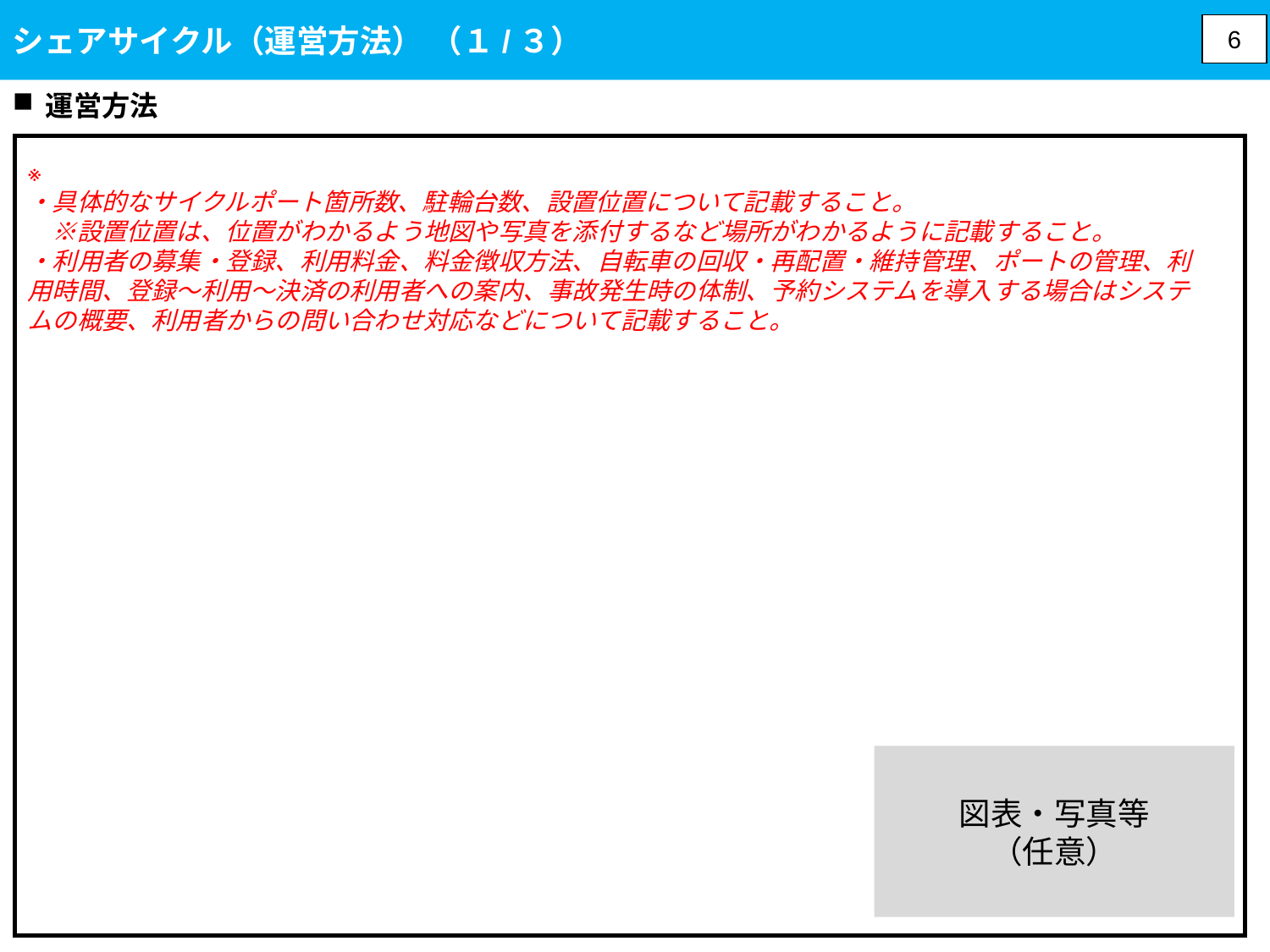

シェアサイクル（運営方法） （１/３）
6
運営方法

※
・具体的なサイクルポート箇所数、駐輪台数、設置位置について記載すること。
　※設置位置は、位置がわかるよう地図や写真を添付するなど場所がわかるように記載すること。
・利用者の募集・登録、利用料金、料金徴収方法、自転車の回収・再配置・維持管理、ポートの管理、利用時間、登録～利用～決済の利用者への案内、事故発生時の体制、予約システムを導入する場合はシステムの概要、利用者からの問い合わせ対応などについて記載すること。
図表・写真等
（任意）